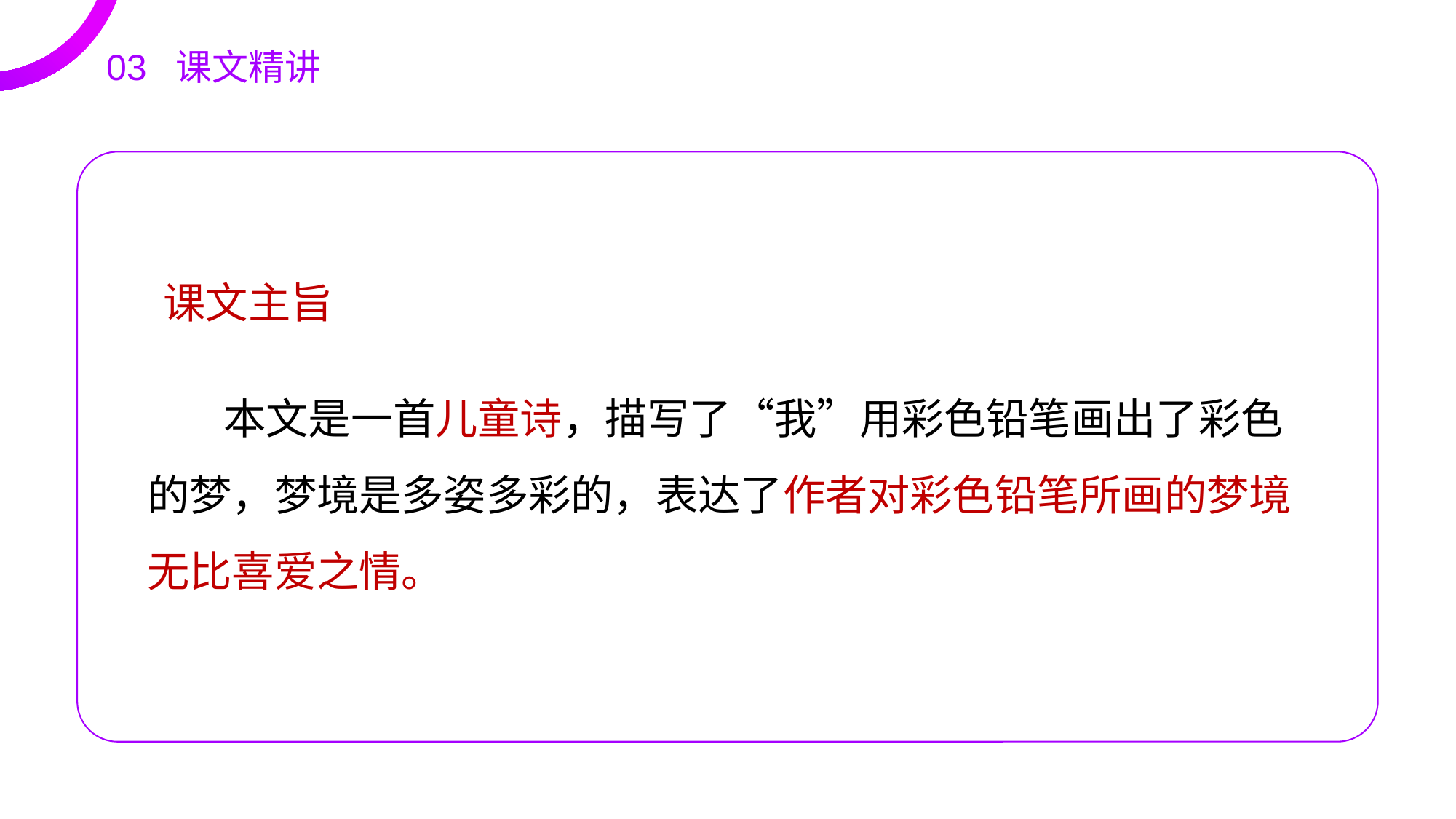

03  课文精讲
 课文主旨
       本文是一首儿童诗，描写了“我”用彩色铅笔画出了彩色的梦，梦境是多姿多彩的，表达了作者对彩色铅笔所画的梦境无比喜爱之情。